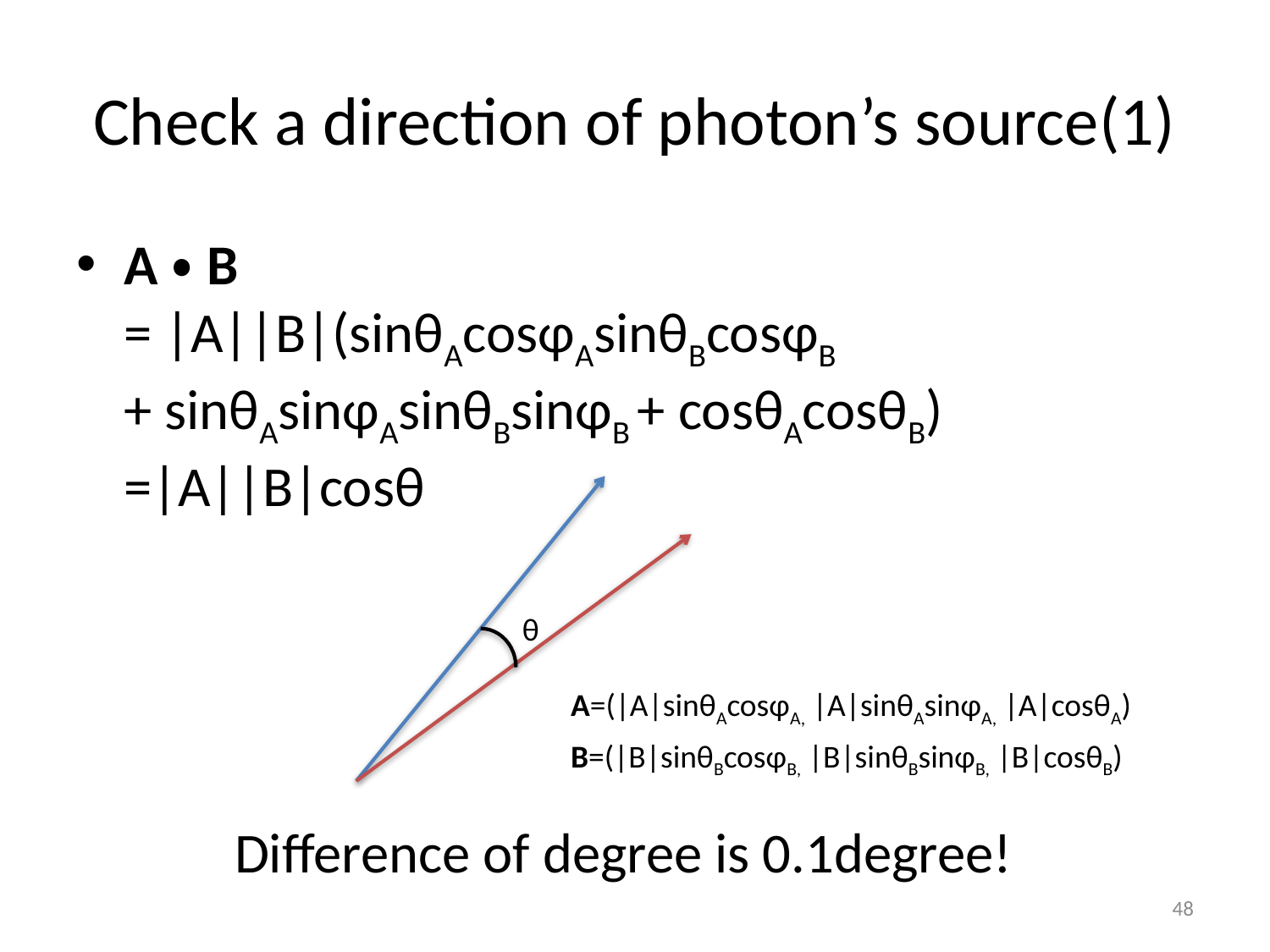

# Check a direction of photon’s source(1)
A・B
= |A||B|(sinθAcosφAsinθBcosφB
+ sinθAsinφAsinθBsinφB + cosθAcosθB)
=|A||B|cosθ
θ

A=(|A|sinθAcosφA, |A|sinθAsinφA, |A|cosθA)
B=(|B|sinθBcosφB, |B|sinθBsinφB, |B|cosθB)
Difference of degree is 0.1degree!

48